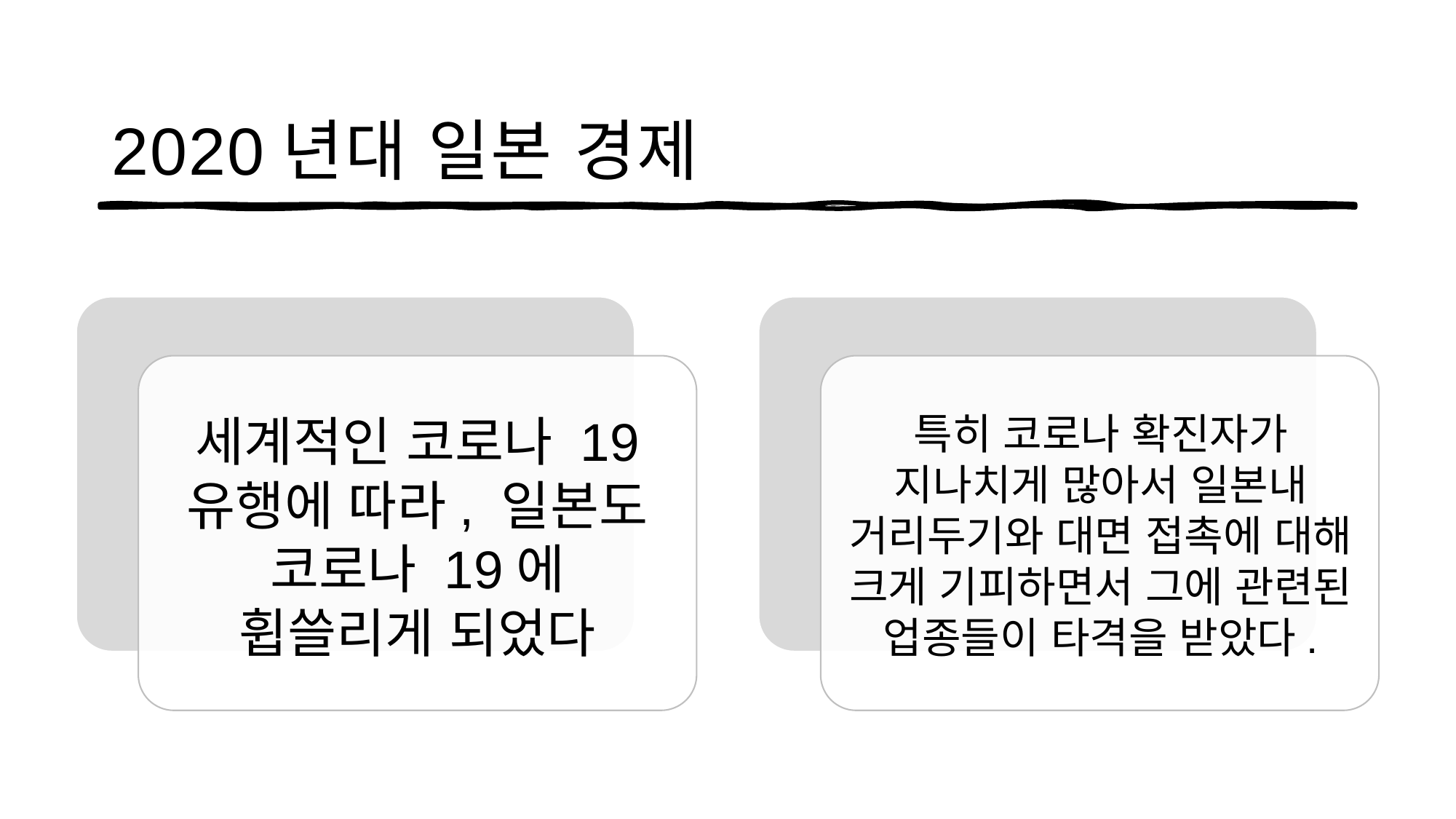

# 2020년대 일본 경제

특히 코로나 확진자가 지나치게 많아서 일본내 거리두기와 대면 접촉에 대해 크게 기피하면서 그에 관련된 업종들이 타격을 받았다.
세계적인 코로나 19 유행에 따라, 일본도 코로나 19에 휩쓸리게 되었다